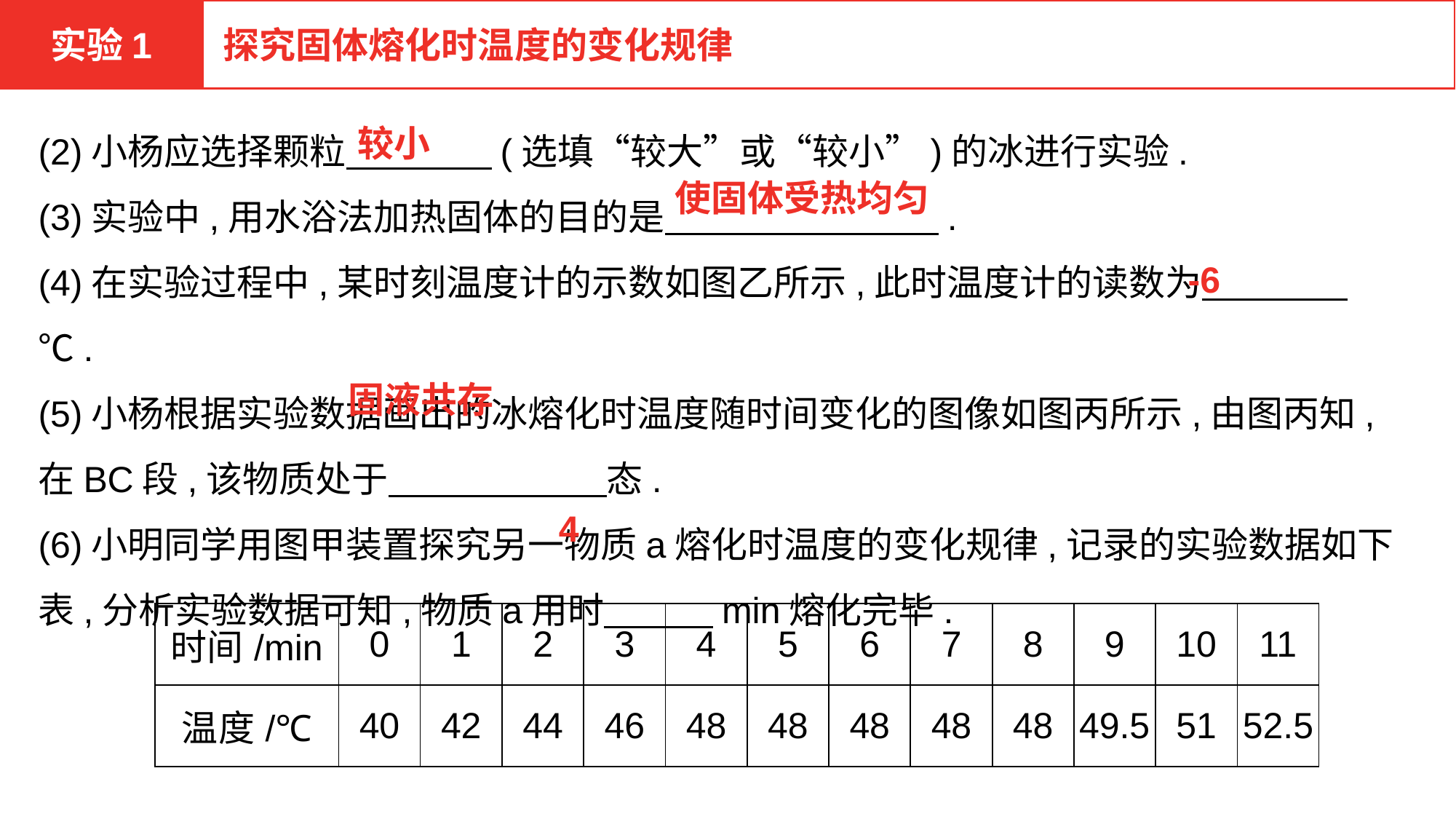

实验1
探究固体熔化时温度的变化规律
(2)小杨应选择颗粒　　　　(选填“较大”或“较小”)的冰进行实验.
(3)实验中,用水浴法加热固体的目的是                             　.
(4)在实验过程中,某时刻温度计的示数如图乙所示,此时温度计的读数为　　　　℃.
(5)小杨根据实验数据画出的冰熔化时温度随时间变化的图像如图丙所示,由图丙知,在BC段,该物质处于　　　　　　态.
(6)小明同学用图甲装置探究另一物质a熔化时温度的变化规律,记录的实验数据如下表,分析实验数据可知,物质a用时　　　min熔化完毕.
较小
使固体受热均匀
-6
固液共存
4
| 时间/min | 0 | 1 | 2 | 3 | 4 | 5 | 6 | 7 | 8 | 9 | 10 | 11 |
| --- | --- | --- | --- | --- | --- | --- | --- | --- | --- | --- | --- | --- |
| 温度/℃ | 40 | 42 | 44 | 46 | 48 | 48 | 48 | 48 | 48 | 49.5 | 51 | 52.5 |